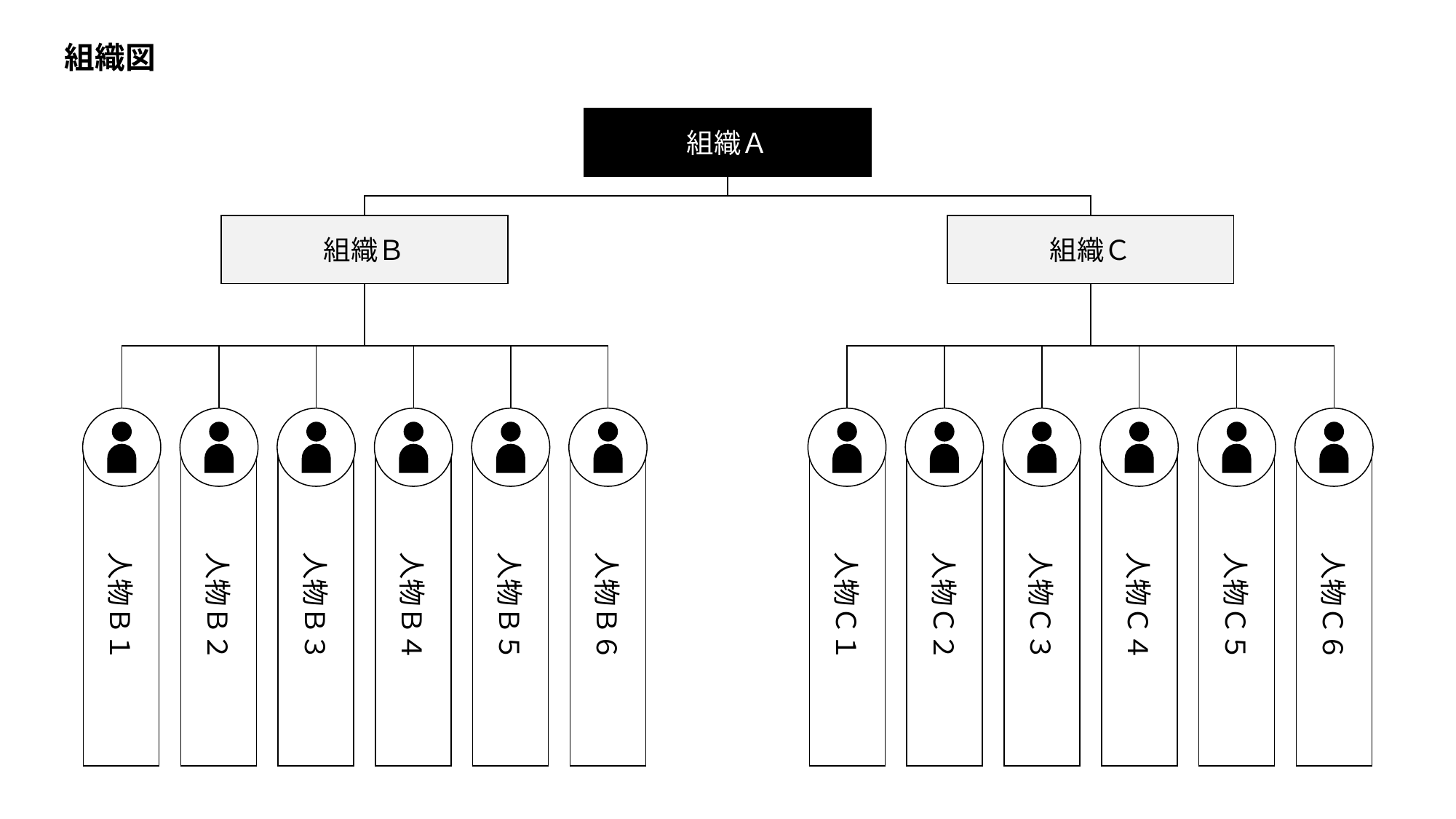

組織図
組織Ａ
組織Ｂ
組織Ｃ

人物Ｂ１
人物Ｂ２
人物Ｂ３
人物Ｂ４
人物Ｂ５
人物Ｂ６
人物Ｃ１
人物Ｃ２
人物Ｃ３
人物Ｃ４
人物Ｃ５
人物Ｃ６